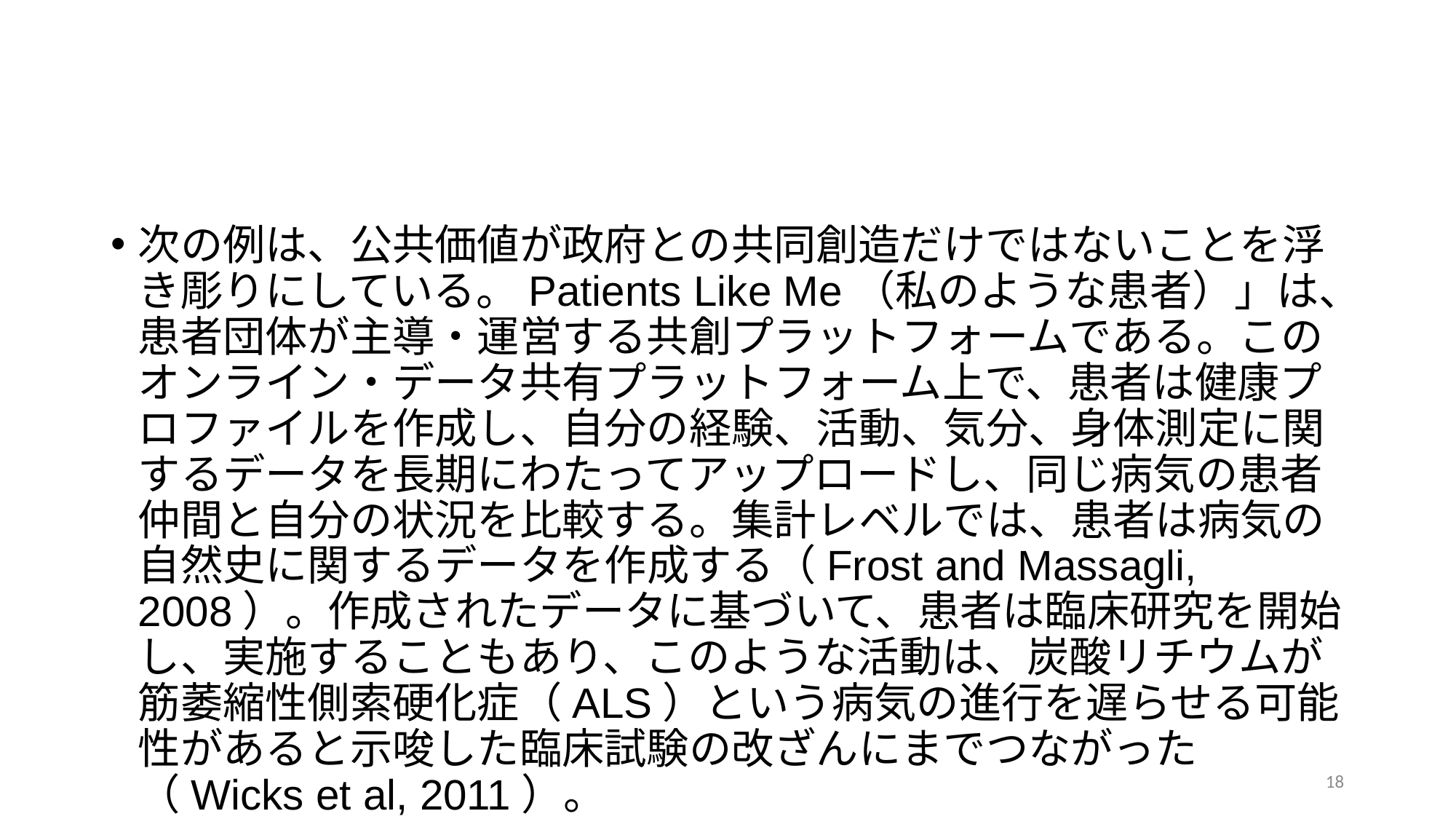

#
次の例は、公共価値が政府との共同創造だけではないことを浮き彫りにしている。Patients Like Me（私のような患者）」は、患者団体が主導・運営する共創プラットフォームである。このオンライン・データ共有プラットフォーム上で、患者は健康プロファイルを作成し、自分の経験、活動、気分、身体測定に関するデータを長期にわたってアップロードし、同じ病気の患者仲間と自分の状況を比較する。集計レベルでは、患者は病気の自然史に関するデータを作成する（Frost and Massagli, 2008）。作成されたデータに基づいて、患者は臨床研究を開始し、実施することもあり、このような活動は、炭酸リチウムが筋萎縮性側索硬化症（ALS）という病気の進行を遅らせる可能性があると示唆した臨床試験の改ざんにまでつながった（Wicks et al, 2011）。
18